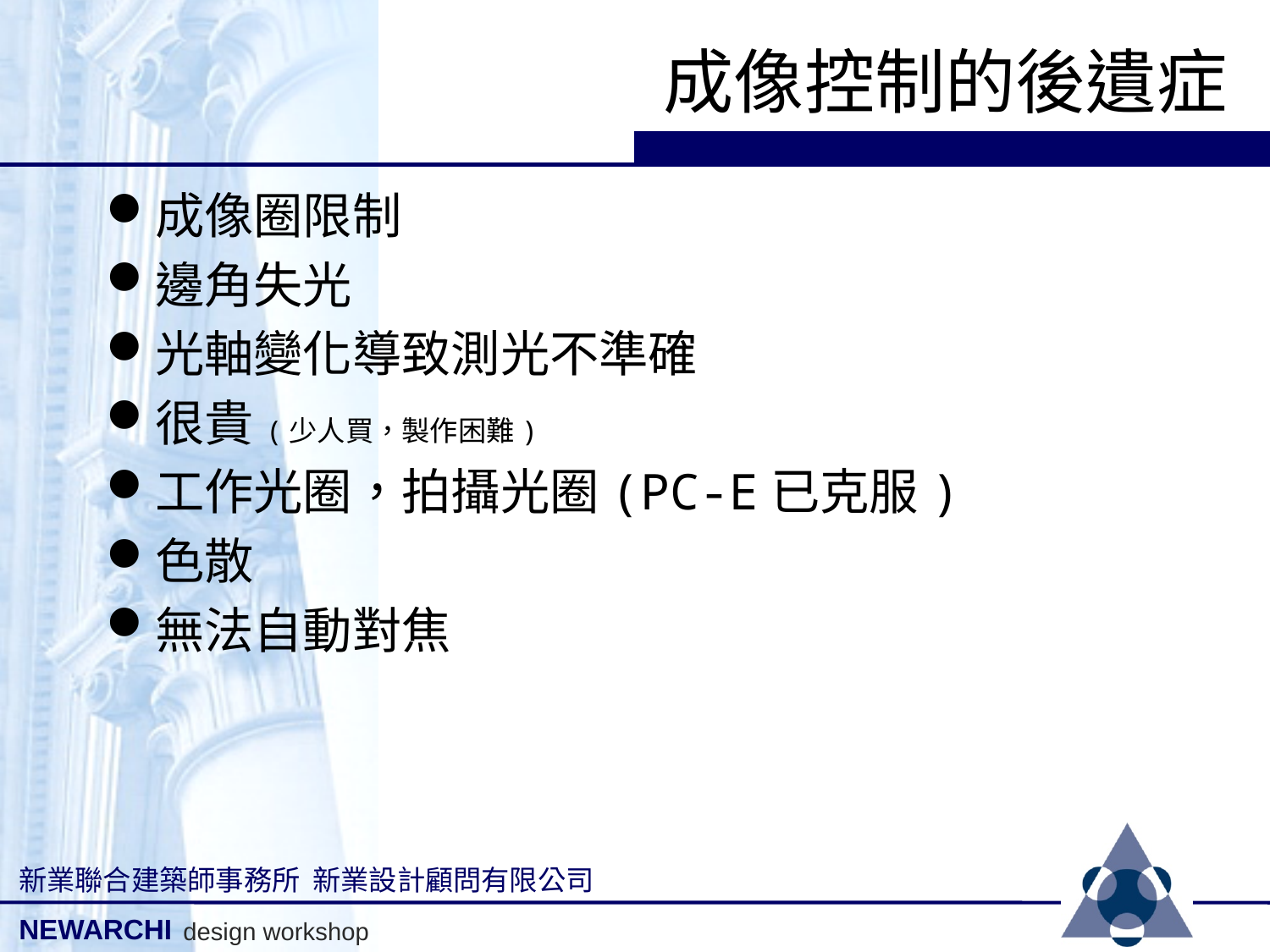

# 成像控制的後遺症
成像圈限制
邊角失光
光軸變化導致測光不準確
很貴(少人買，製作困難)
工作光圈，拍攝光圈(PC-E已克服)
色散
無法自動對焦